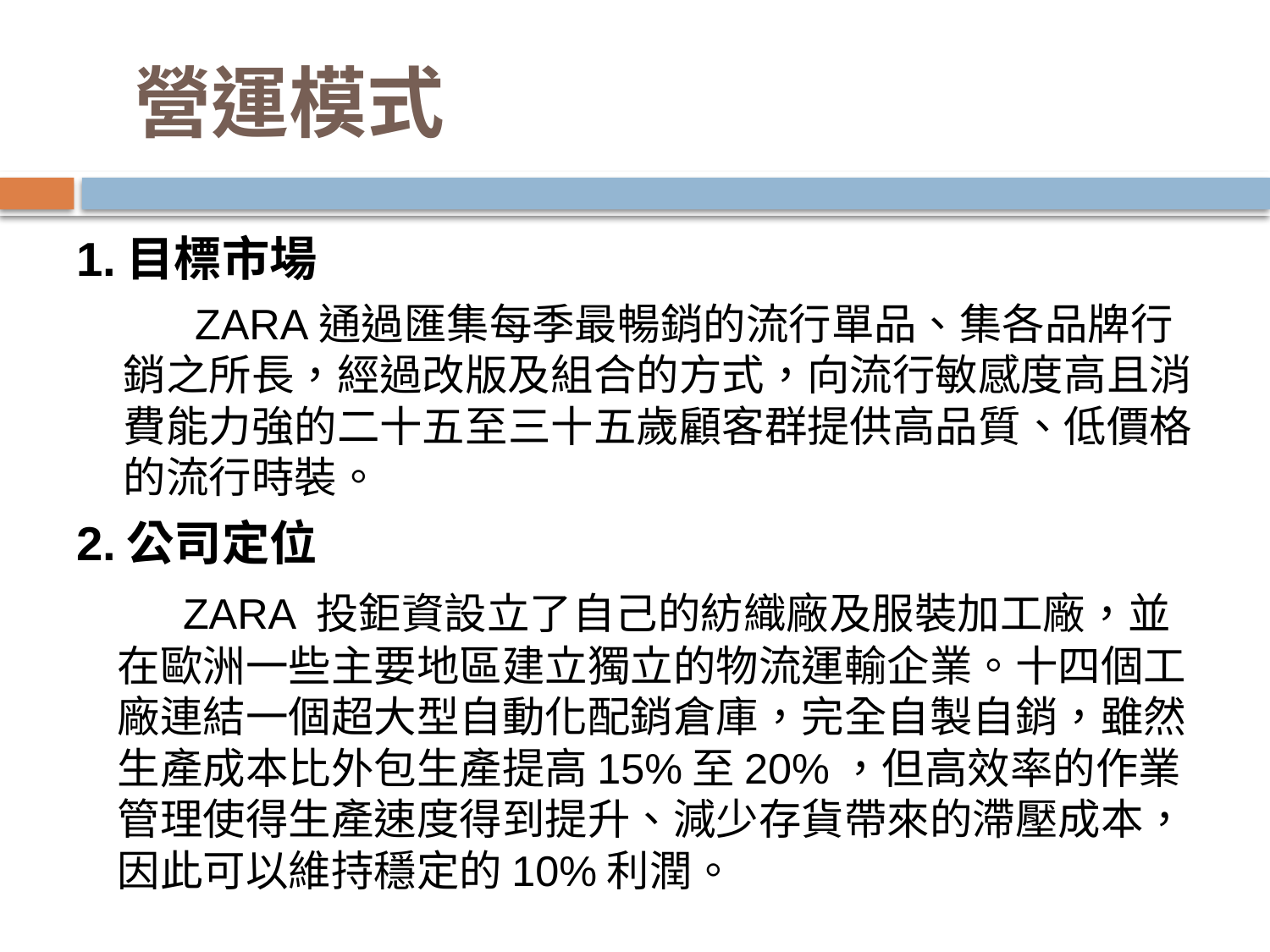

# 營運模式
1.目標市場
          ZARA通過匯集每季最暢銷的流行單品、集各品牌行銷之所長，經過改版及組合的方式，向流行敏感度高且消費能力強的二十五至三十五歲顧客群提供高品質、低價格的流行時裝。
2.公司定位
        ZARA 投鉅資設立了自己的紡織廠及服裝加工廠，並在歐洲一些主要地區建立獨立的物流運輸企業。十四個工廠連結一個超大型自動化配銷倉庫，完全自製自銷，雖然生產成本比外包生產提高15%至20%，但高效率的作業管理使得生產速度得到提升、減少存貨帶來的滯壓成本，因此可以維持穩定的10%利潤。